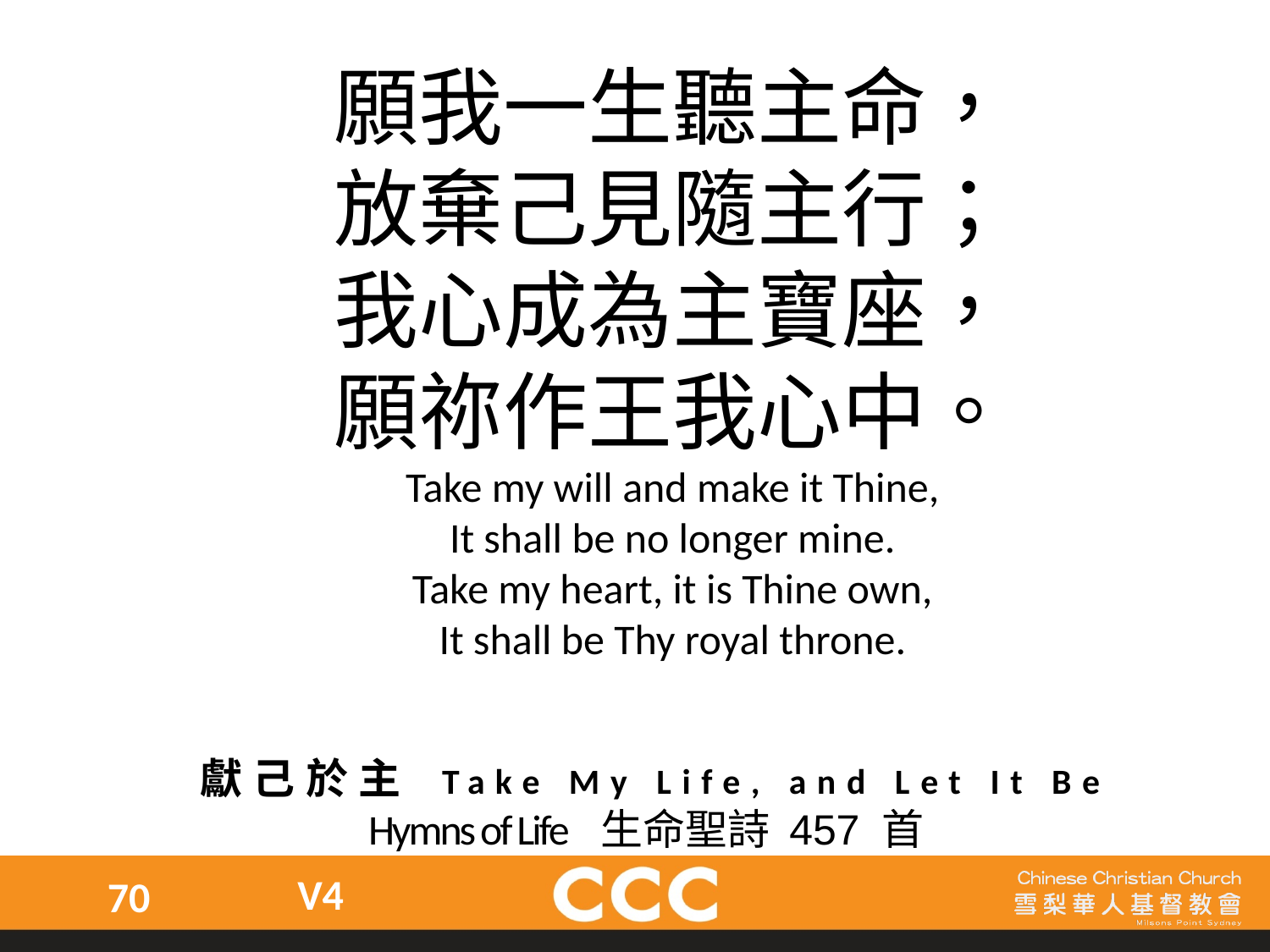

願我一生聽主命，
放棄己見隨主行；
我心成為主寶座，
願祢作王我心中。
Take my will and make it Thine,
It shall be no longer mine.
Take my heart, it is Thine own,
It shall be Thy royal throne.
 獻己於主 Take My Life, and Let It Be
 Hymns of Life   生命聖詩 457 首
V4
70